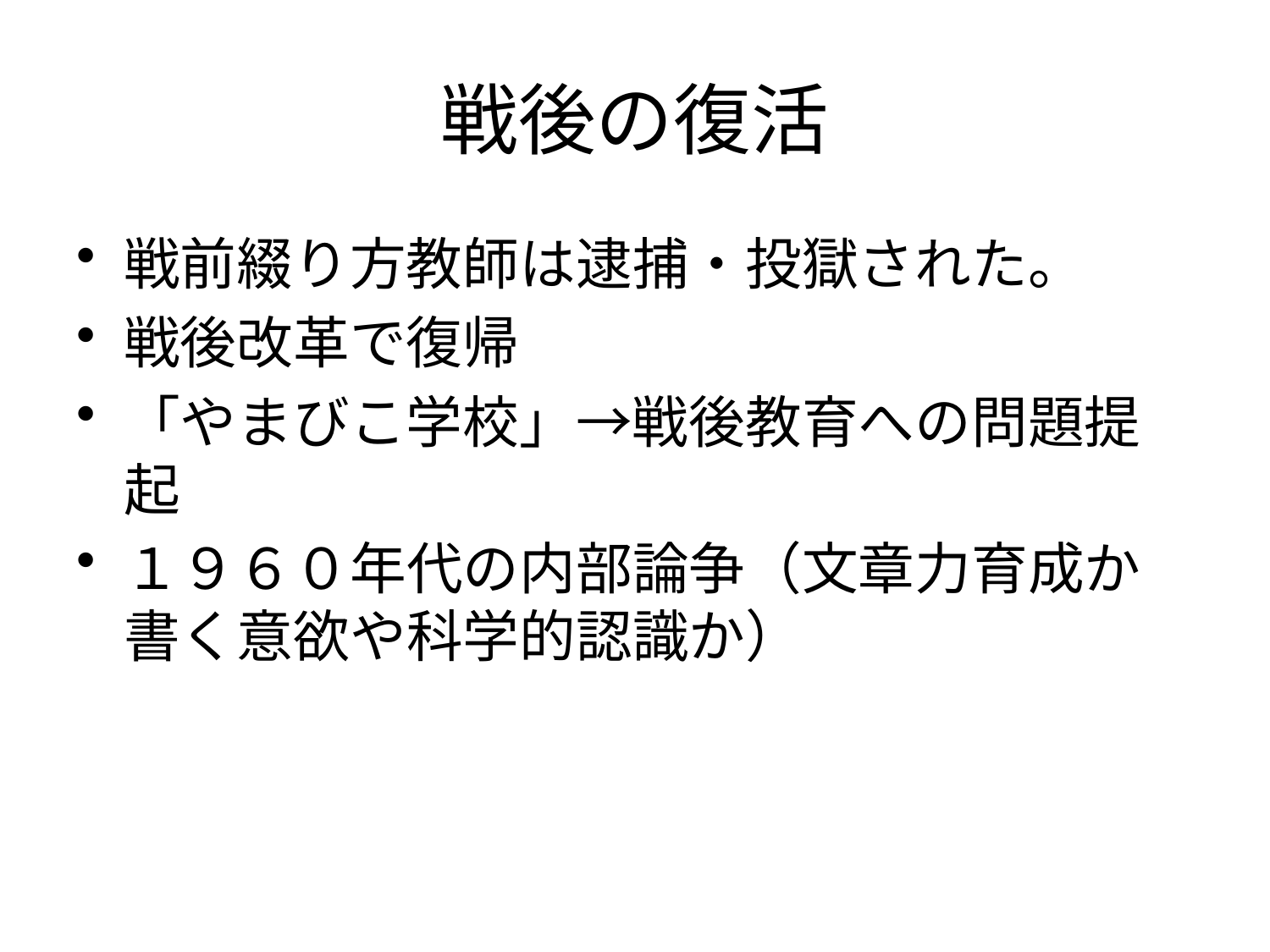

# 戦後の復活
戦前綴り方教師は逮捕・投獄された。
戦後改革で復帰
「やまびこ学校」→戦後教育への問題提起
１９６０年代の内部論争（文章力育成か書く意欲や科学的認識か）